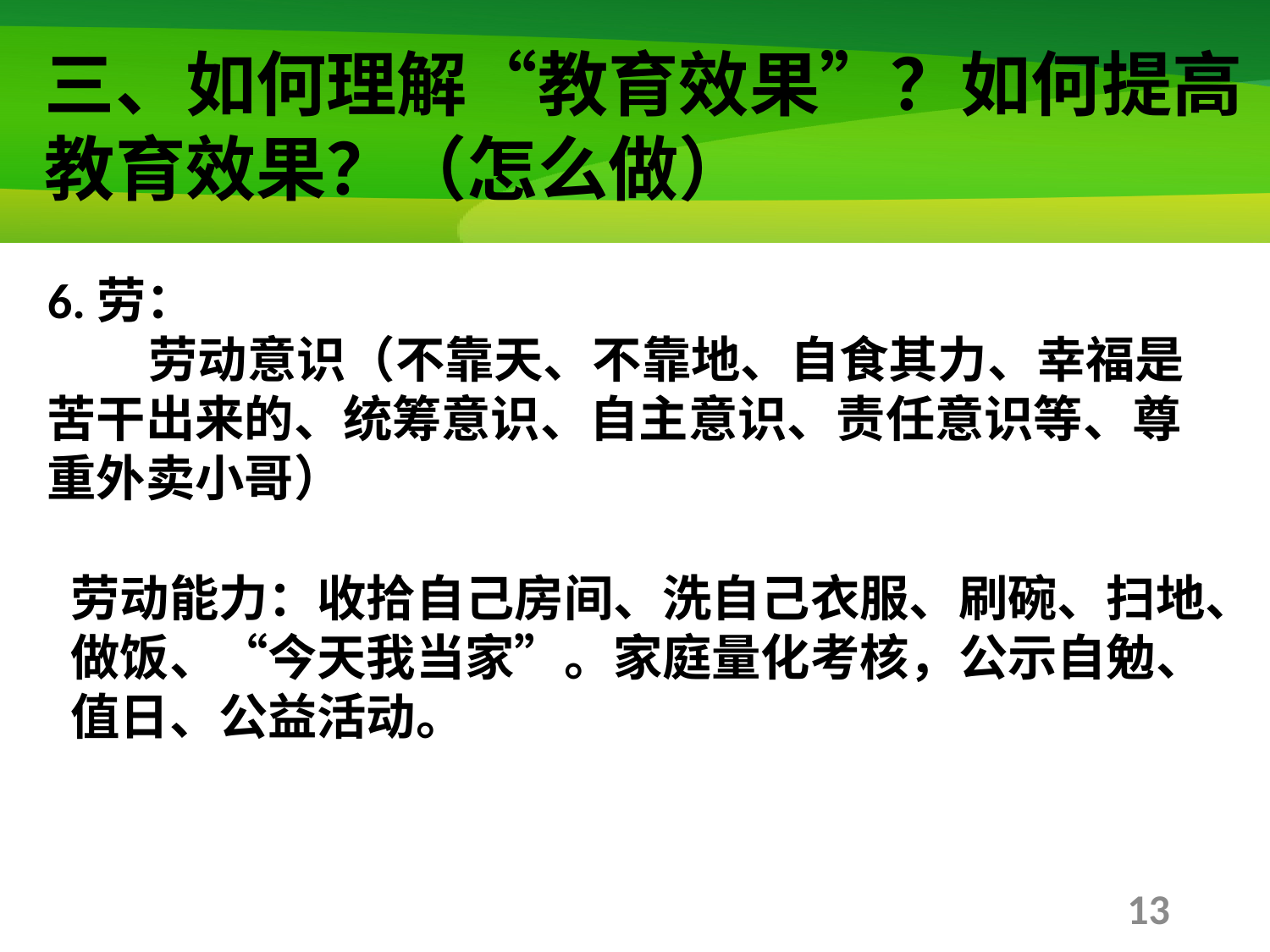

三、如何理解“教育效果”？如何提高教育效果？（怎么做）
6.劳：
        劳动意识（不靠天、不靠地、自食其力、幸福是苦干出来的、统筹意识、自主意识、责任意识等、尊重外卖小哥）

劳动能力：收拾自己房间、洗自己衣服、刷碗、扫地、做饭、“今天我当家”。家庭量化考核，公示自勉、值日、公益活动。
13